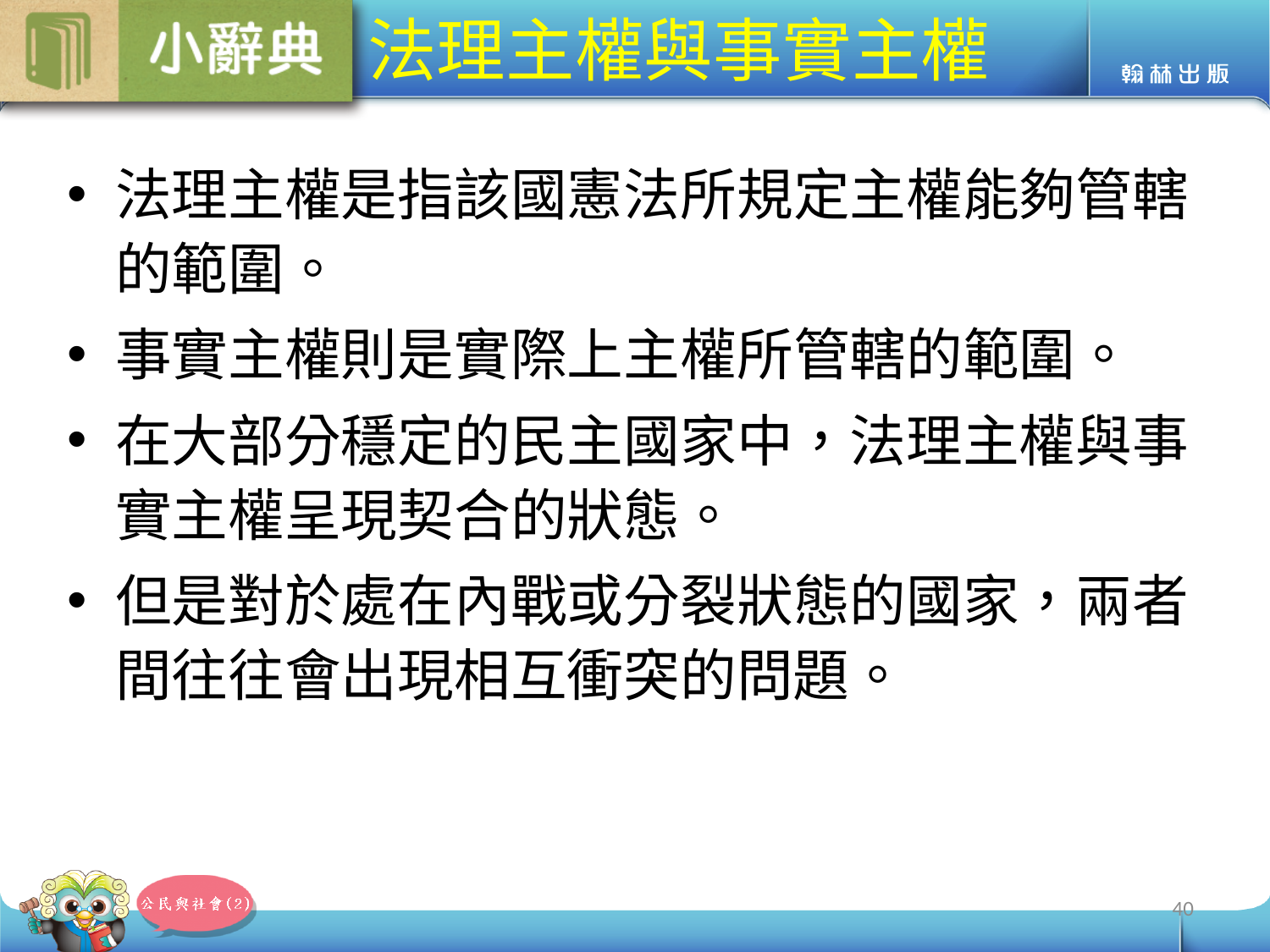

# 法理主權與事實主權
法理主權是指該國憲法所規定主權能夠管轄的範圍。
事實主權則是實際上主權所管轄的範圍。
在大部分穩定的民主國家中，法理主權與事實主權呈現契合的狀態。
但是對於處在內戰或分裂狀態的國家，兩者間往往會出現相互衝突的問題。
40